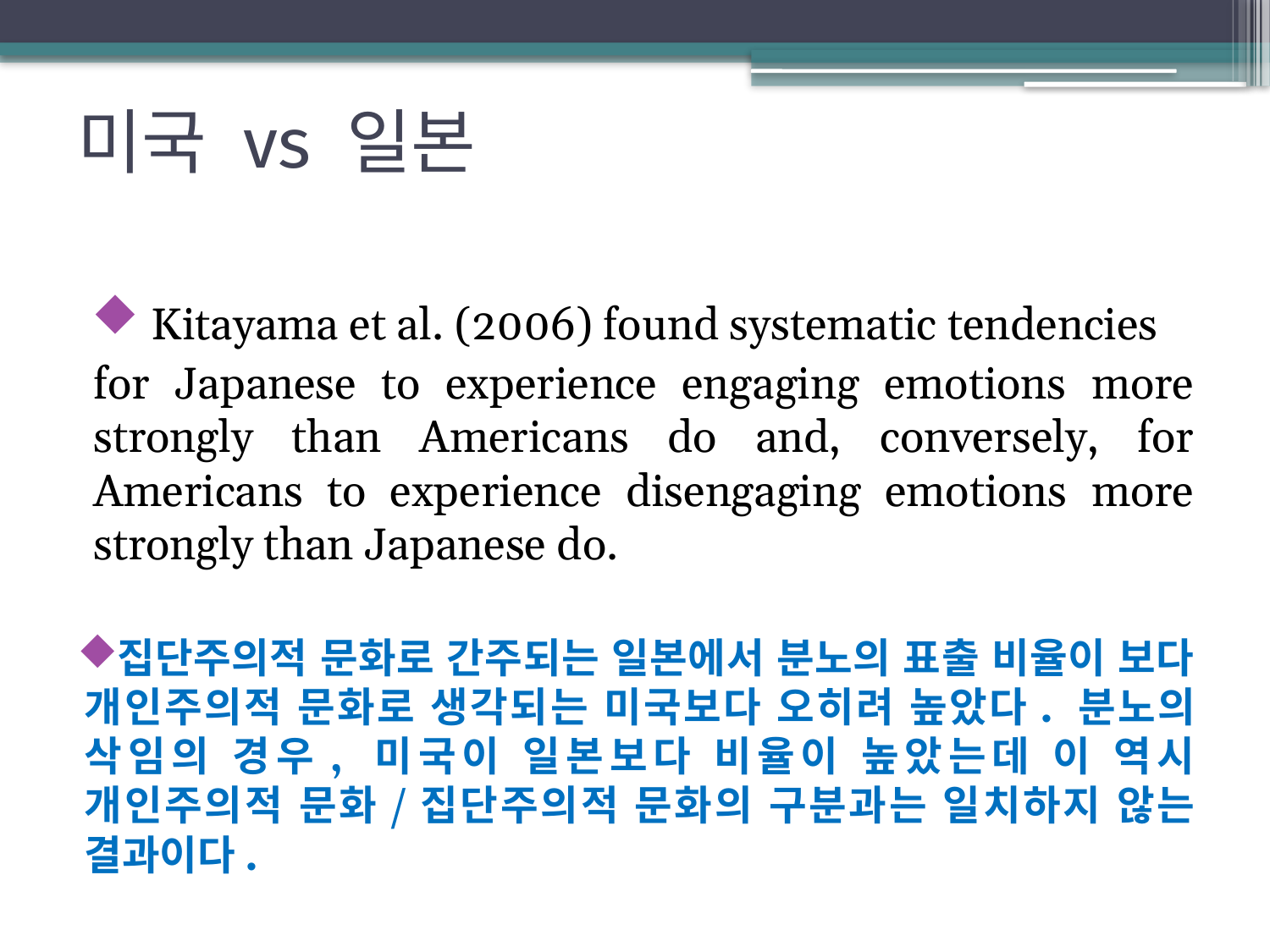

# 미국 vs 일본
 Kitayama et al. (2006) found systematic tendencies
for Japanese to experience engaging emotions more strongly than Americans do and, conversely, for Americans to experience disengaging emotions more strongly than Japanese do.

집단주의적 문화로 간주되는 일본에서 분노의 표출 비율이 보다 개인주의적 문화로 생각되는 미국보다 오히려 높았다. 분노의 삭임의 경우, 미국이 일본보다 비율이 높았는데 이 역시 개인주의적 문화/집단주의적 문화의 구분과는 일치하지 않는 결과이다.